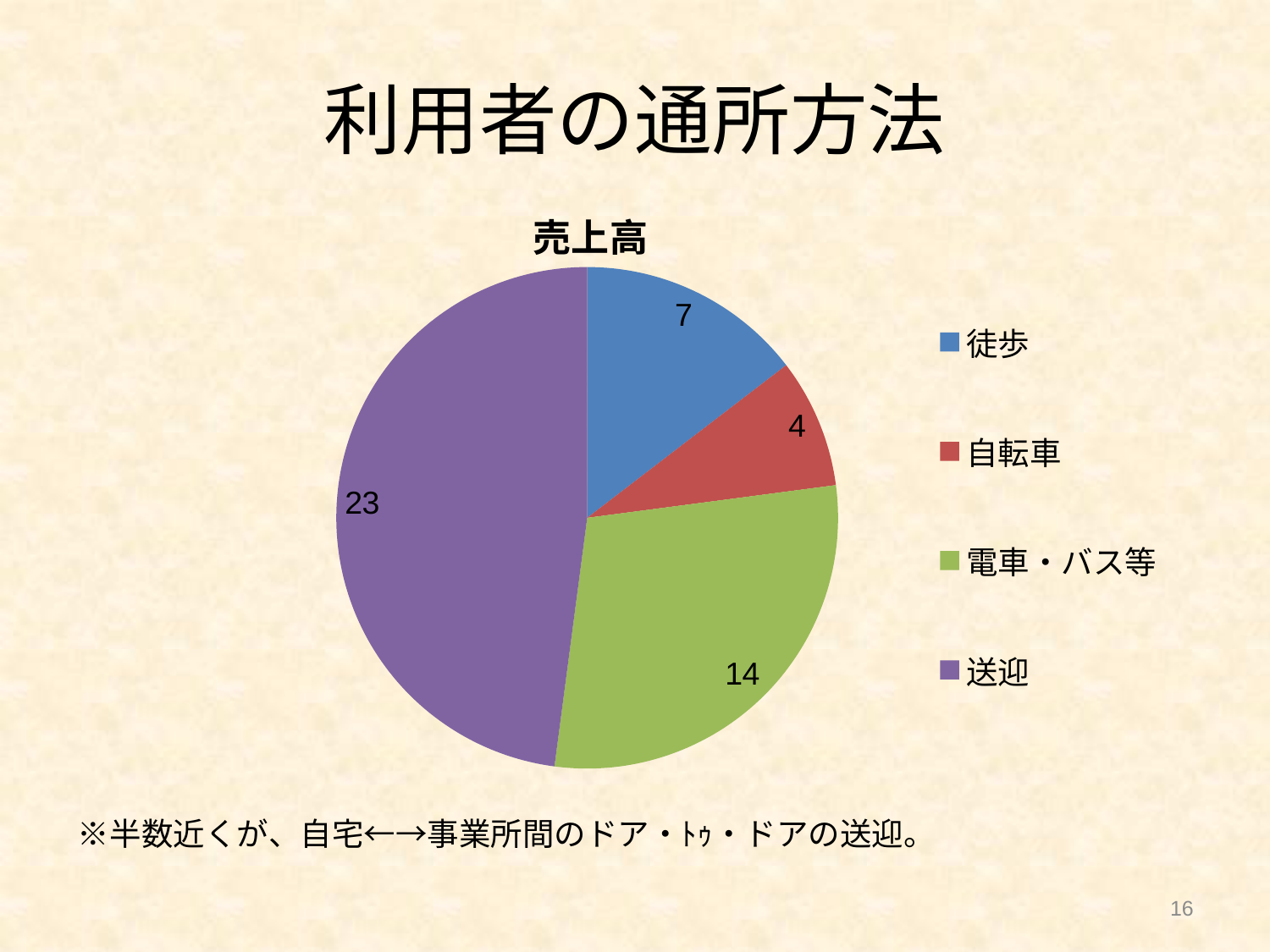

# 利用者の通所方法

### Chart:

| Category | 売上高 |
|---|---|
| 徒歩 | 7.0 |
| 自転車 | 4.0 |
| 電車・バス等 | 14.0 |
| 送迎 | 23.0 |
16